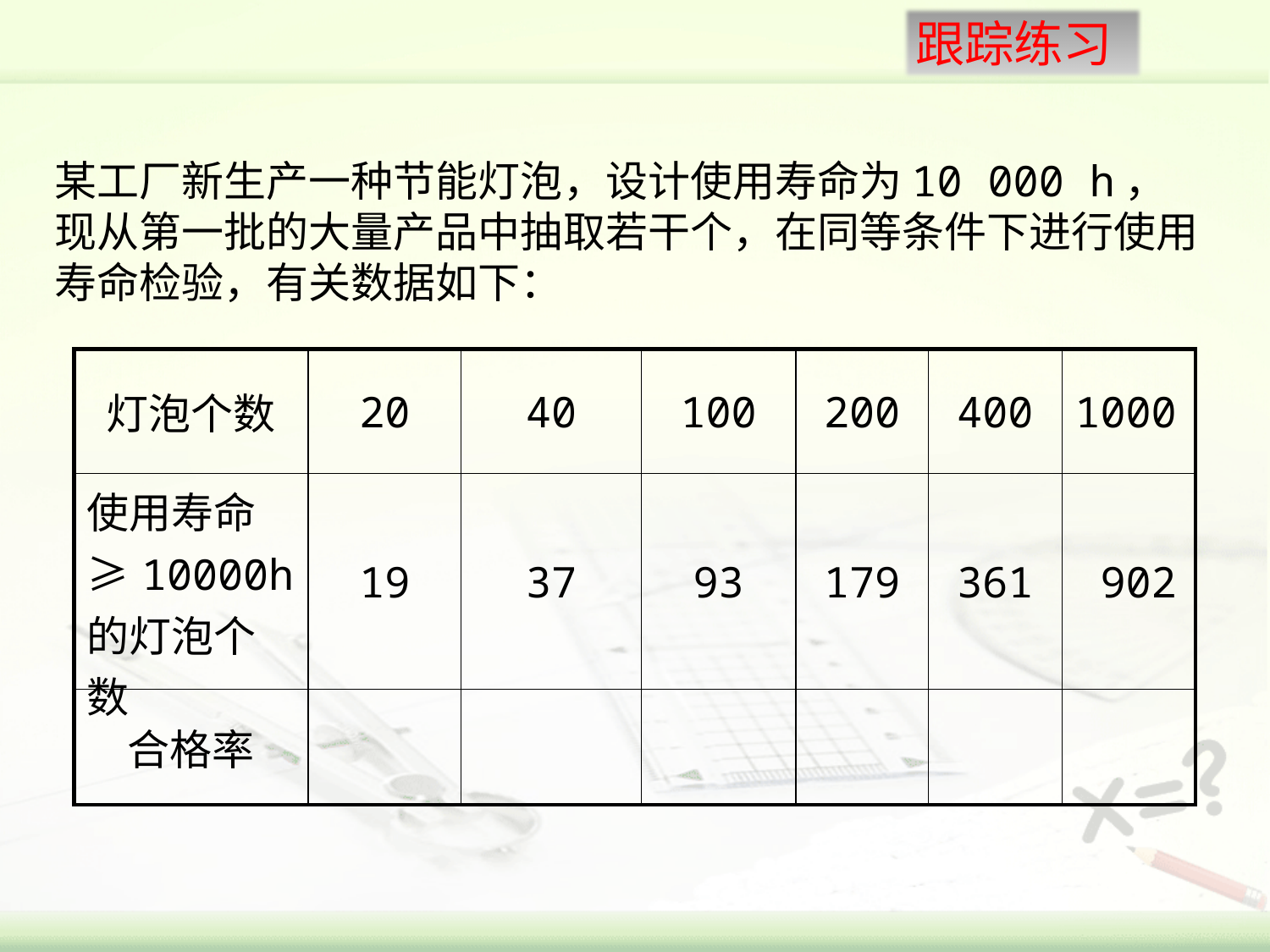

某工厂新生产一种节能灯泡，设计使用寿命为10 000 h，现从第一批的大量产品中抽取若干个，在同等条件下进行使用寿命检验，有关数据如下：
| 灯泡个数 | 20 | 40 | 100 | 200 | 400 | 1000 |
| --- | --- | --- | --- | --- | --- | --- |
| 使用寿命≥10000h的灯泡个数 | 19 | 37 | 93 | 179 | 361 | 902 |
| 合格率 |  |  |  |  |  |  |